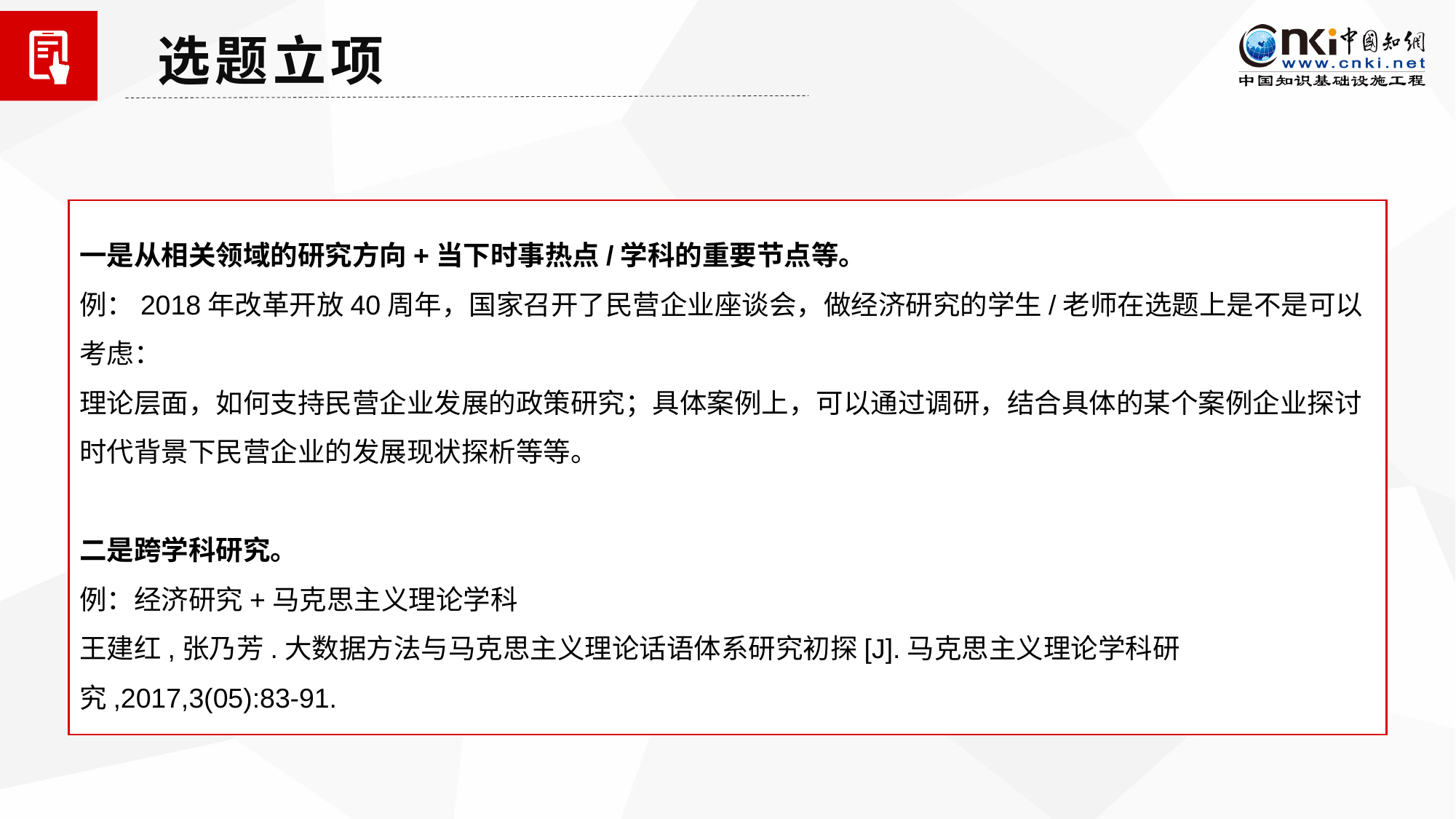

选题立项
一是从相关领域的研究方向+当下时事热点/学科的重要节点等。
例：2018年改革开放40周年，国家召开了民营企业座谈会，做经济研究的学生/老师在选题上是不是可以考虑：
理论层面，如何支持民营企业发展的政策研究；具体案例上，可以通过调研，结合具体的某个案例企业探讨时代背景下民营企业的发展现状探析等等。

二是跨学科研究。
例：经济研究+马克思主义理论学科
王建红,张乃芳.大数据方法与马克思主义理论话语体系研究初探[J].马克思主义理论学科研究,2017,3(05):83-91.